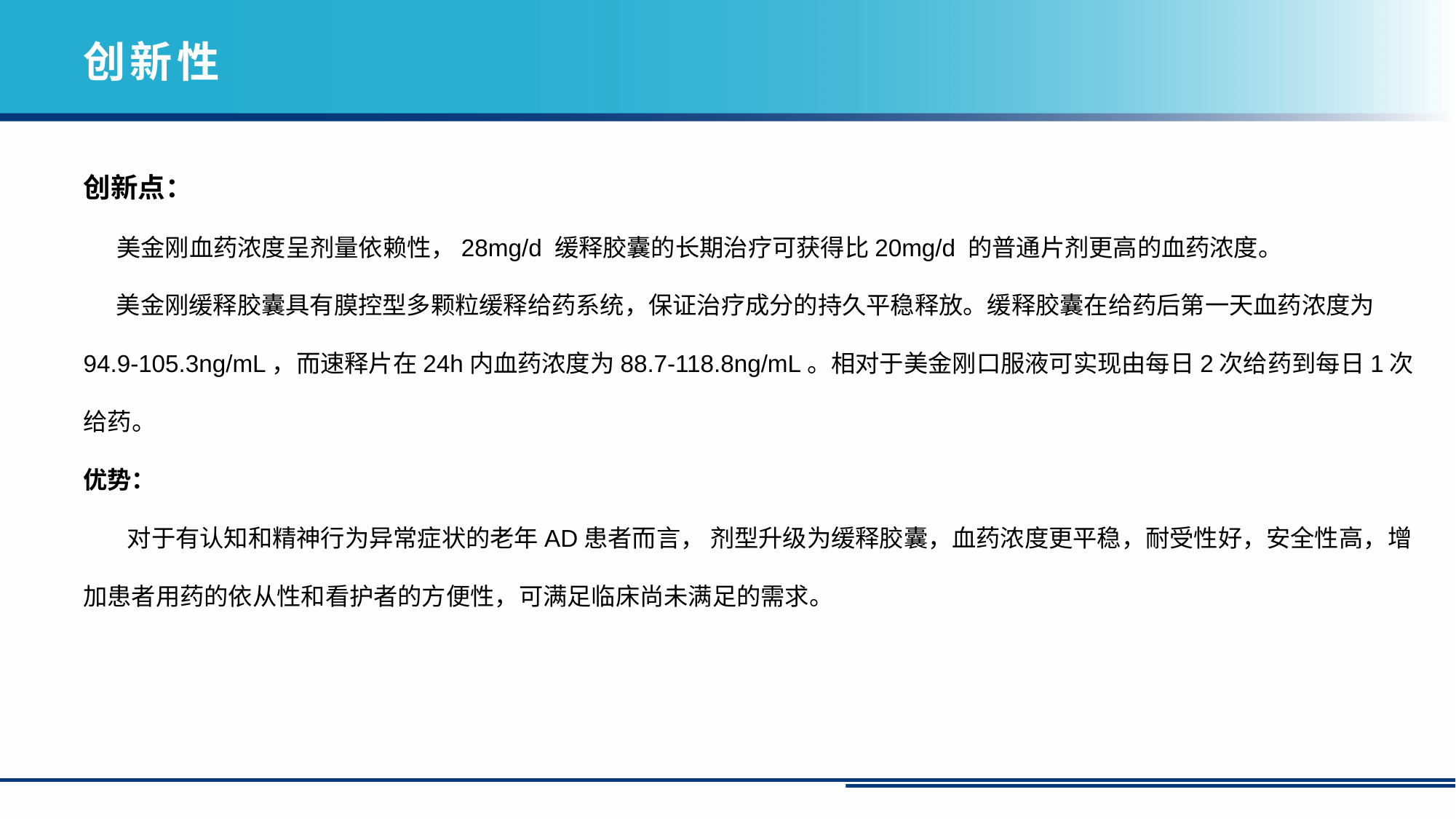

# 创新性
创新点：
      美金刚血药浓度呈剂量依赖性，28mg/d 缓释胶囊的长期治疗可获得比20mg/d 的普通片剂更高的血药浓度。
     美金刚缓释胶囊具有膜控型多颗粒缓释给药系统，保证治疗成分的持久平稳释放。缓释胶囊在给药后第一天血药浓度为94.9-105.3ng/mL，而速释片在24h内血药浓度为88.7-118.8ng/mL。相对于美金刚口服液可实现由每日2次给药到每日1次给药。
优势：
       对于有认知和精神行为异常症状的老年AD患者而言， 剂型升级为缓释胶囊，血药浓度更平稳，耐受性好，安全性高，增加患者用药的依从性和看护者的方便性，可满足临床尚未满足的需求。